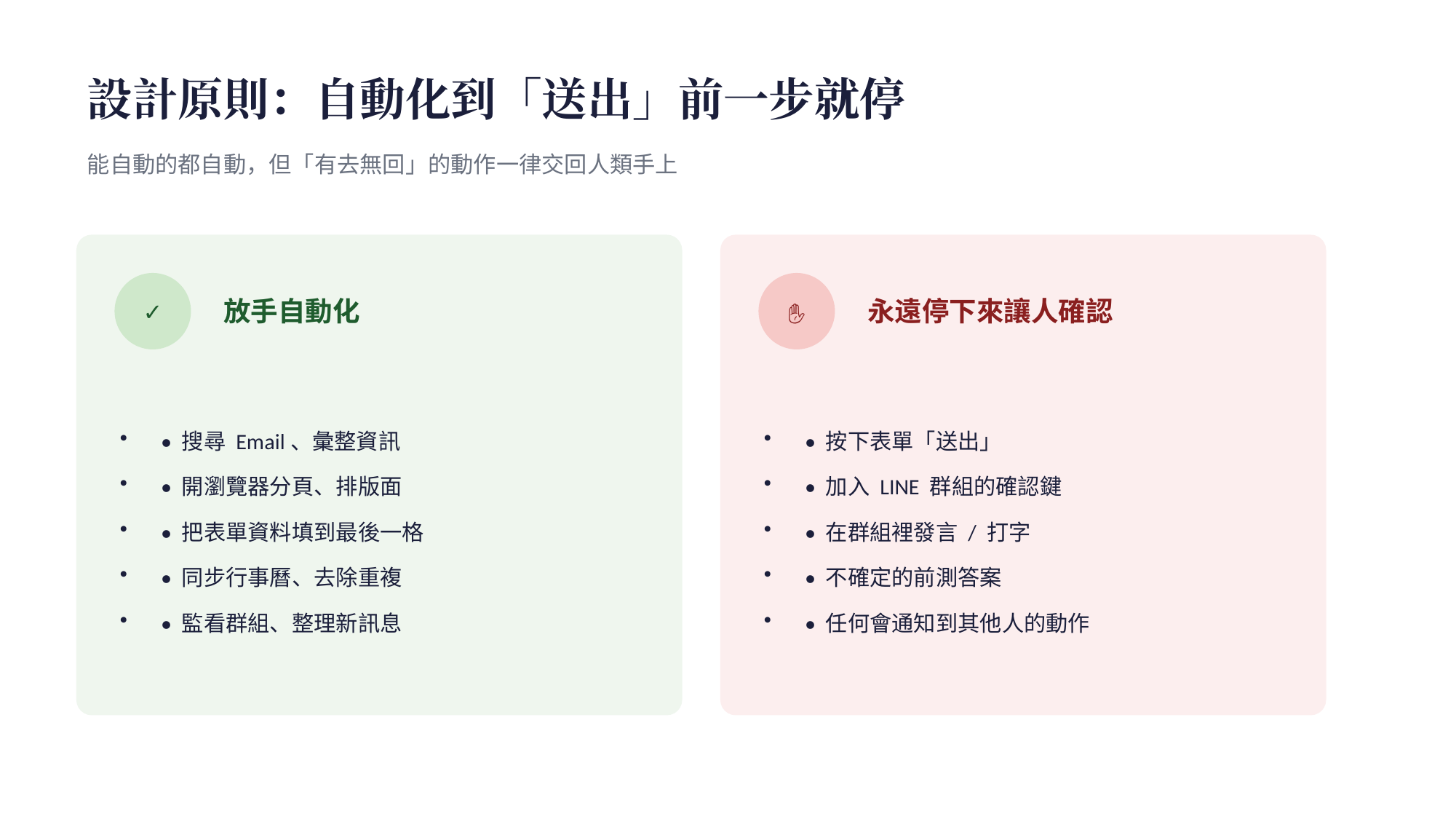

設計原則：自動化到「送出」前一步就停
能自動的都自動，但「有去無回」的動作一律交回人類手上

✓

✋
放手自動化
永遠停下來讓人確認
• 搜尋 Email、彙整資訊
• 開瀏覽器分頁、排版面
• 把表單資料填到最後一格
• 同步行事曆、去除重複
• 監看群組、整理新訊息
• 按下表單「送出」
• 加入 LINE 群組的確認鍵
• 在群組裡發言 / 打字
• 不確定的前測答案
• 任何會通知到其他人的動作